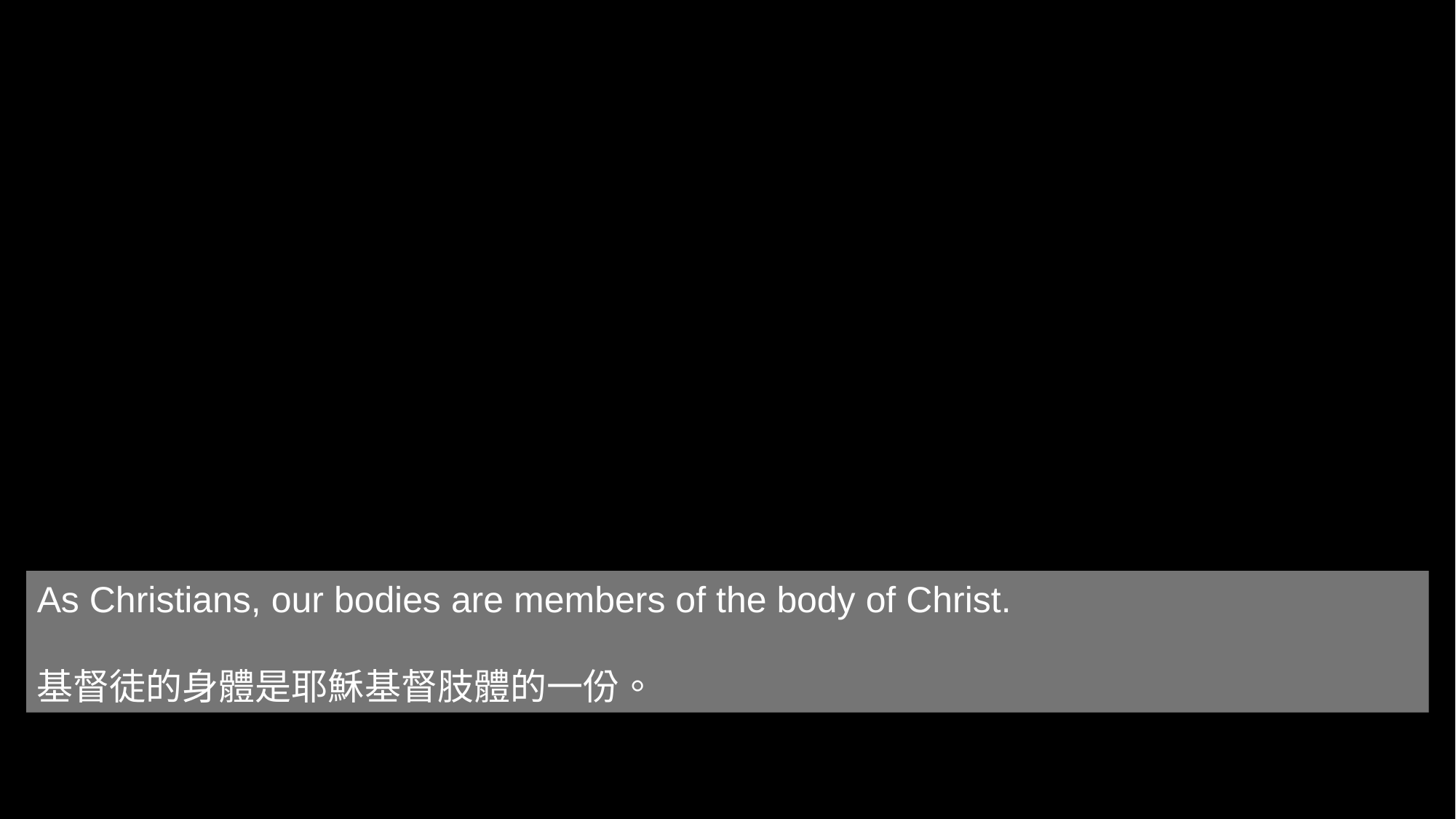

As Christians, our bodies are members of the body of Christ.

基督徒的身體是耶穌基督肢體的一份。